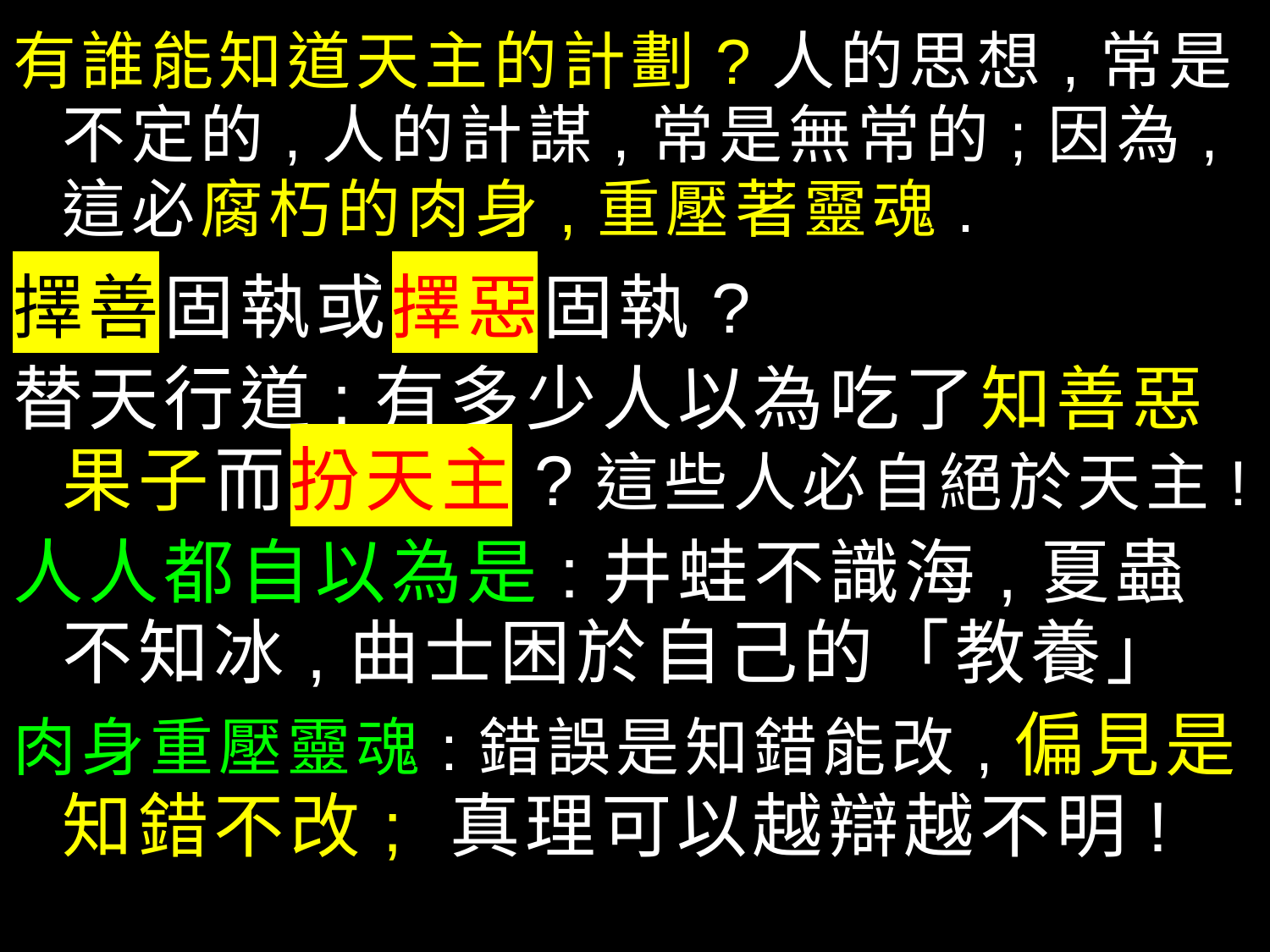

有誰能知道天主的計劃?人的思想,常是不定的,人的計謀,常是無常的;因為,這必腐朽的肉身,重壓著靈魂.
擇善固執或擇惡固執?
替天行道:有多少人以為吃了知善惡果子而扮天主?這些人必自絕於天主!
人人都自以為是:井蛙不識海,夏蟲不知冰,曲士困於自己的「教養」
肉身重壓靈魂:錯誤是知錯能改,偏見是知錯不改; 真理可以越辯越不明!